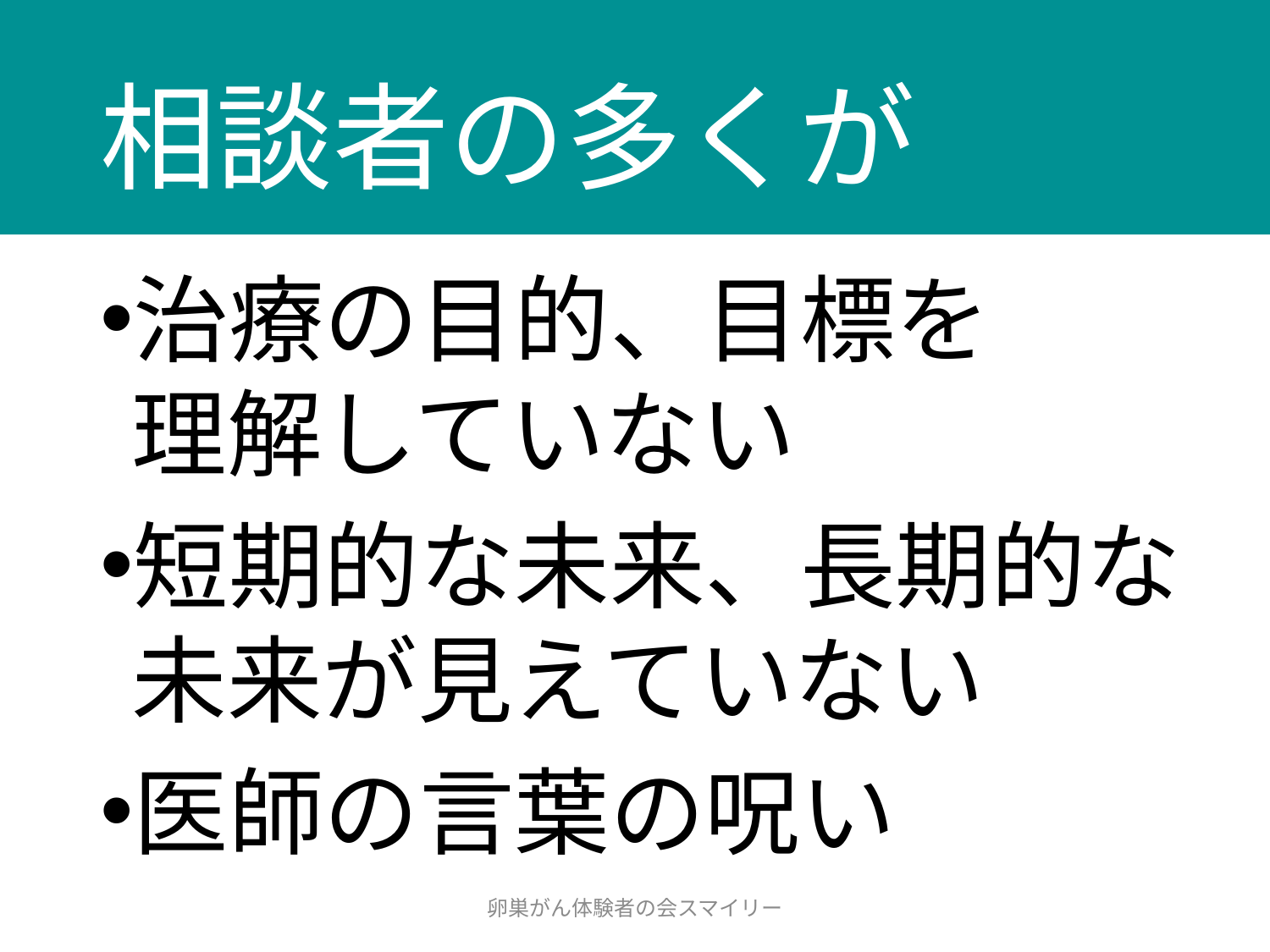

# 相談者の多くが
治療の目的、目標を
理解していない
短期的な未来、長期的な
未来が見えていない
医師の言葉の呪い
卵巣がん体験者の会スマイリー